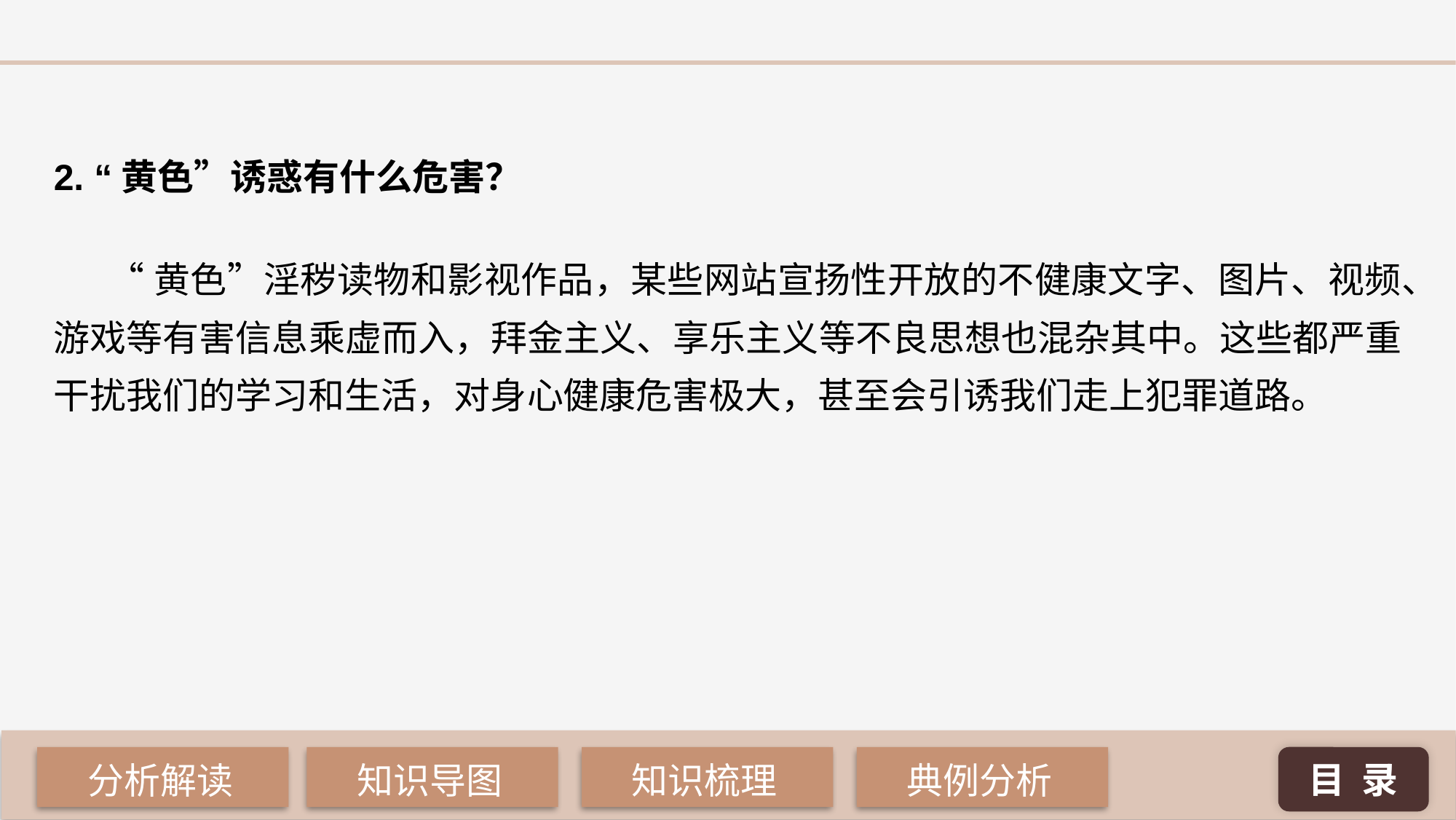

2. “黄色”诱惑有什么危害？
“黄色”淫秽读物和影视作品，某些网站宣扬性开放的不健康文字、图片、视频、游戏等有害信息乘虚而入，拜金主义、享乐主义等不良思想也混杂其中。这些都严重干扰我们的学习和生活，对身心健康危害极大，甚至会引诱我们走上犯罪道路。